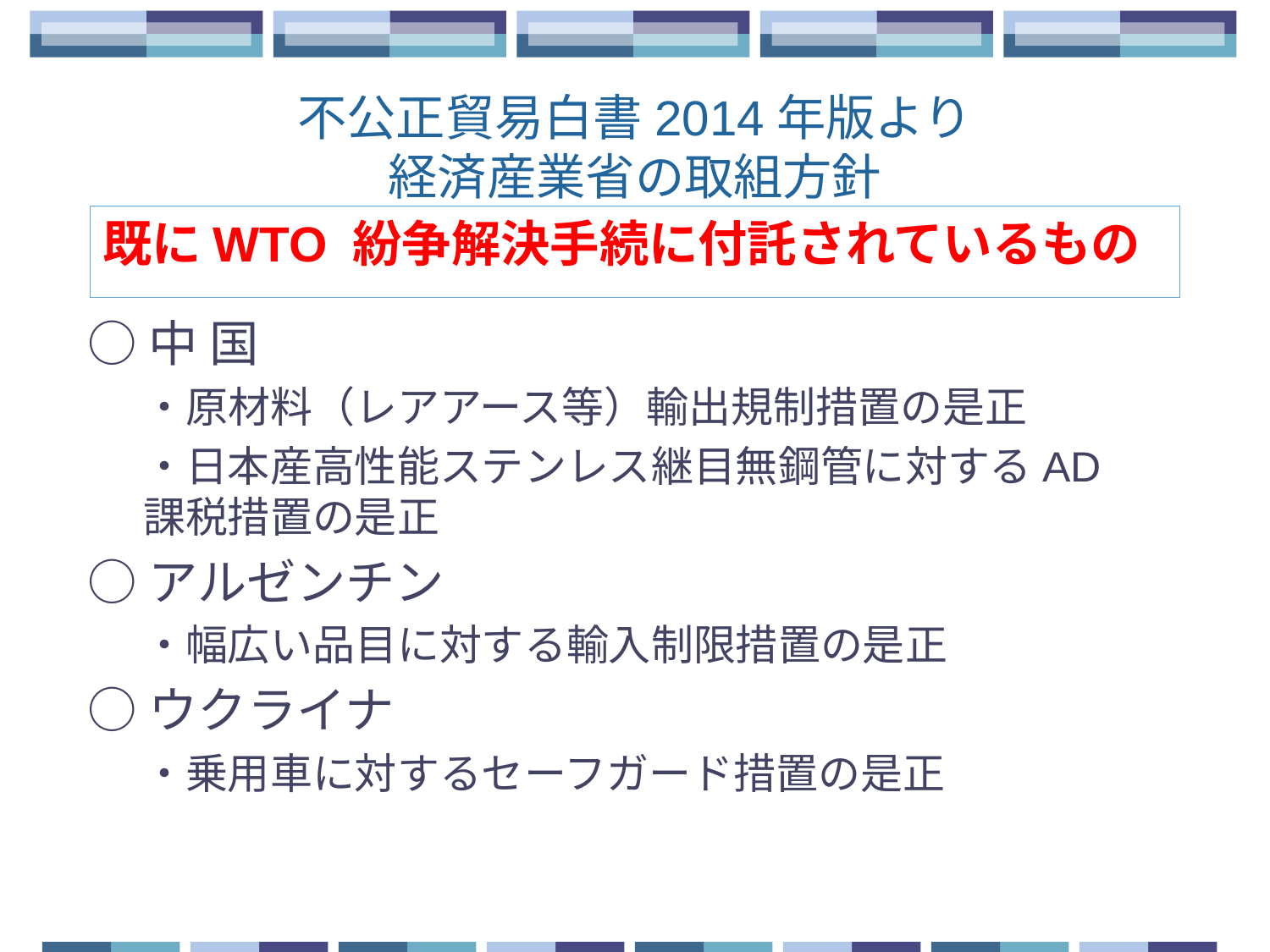

# 不公正貿易白書2014年版より 経済産業省の取組方針
既にWTO 紛争解決手続に付託されているもの
○中 国
・原材料（レアアース等）輸出規制措置の是正
・日本産高性能ステンレス継目無鋼管に対するAD 課税措置の是正
○アルゼンチン
・幅広い品目に対する輸入制限措置の是正
○ウクライナ
・乗用車に対するセーフガード措置の是正